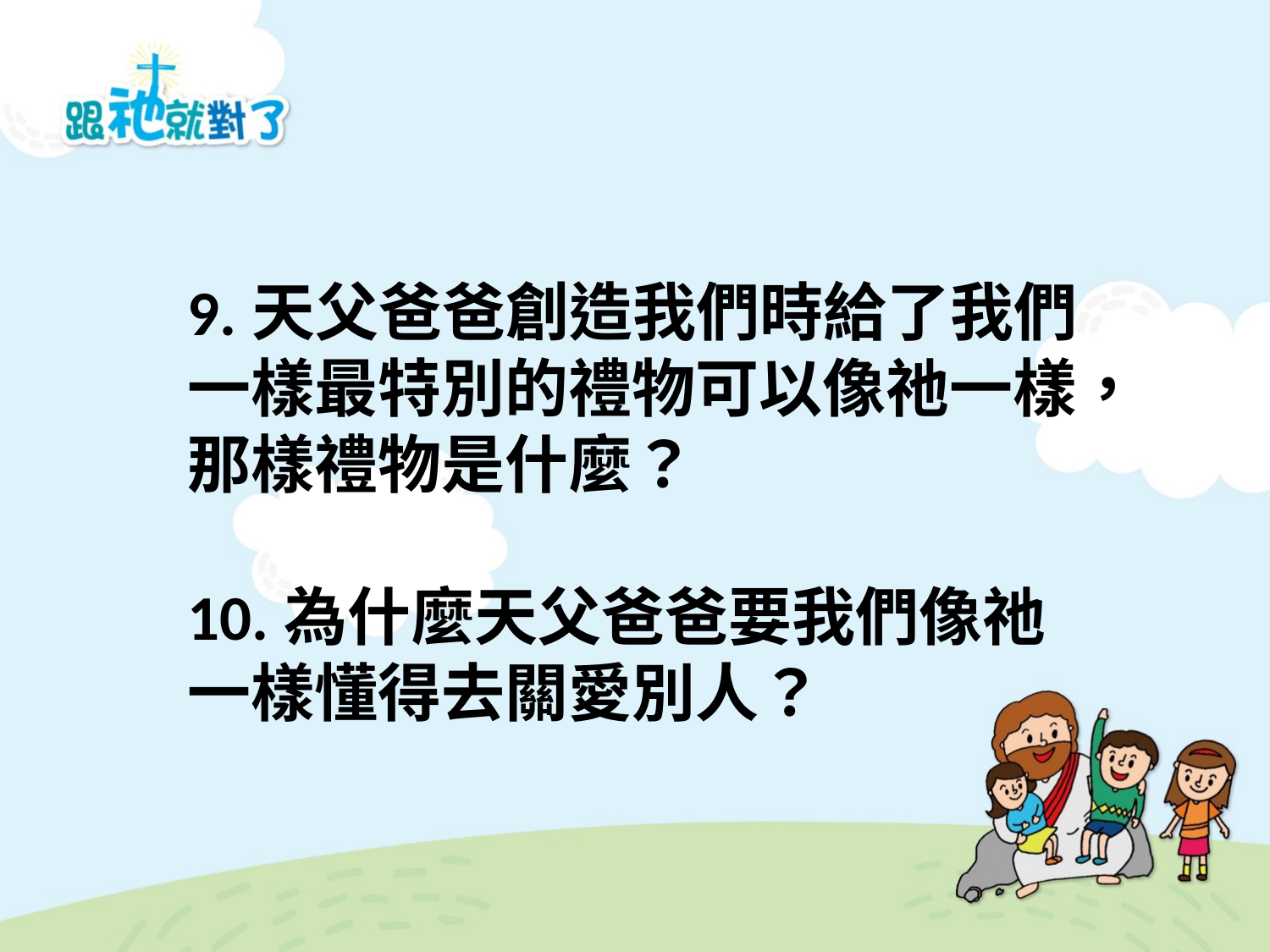

9.天父爸爸創造我們時給了我們一樣最特別的禮物可以像祂一樣，那樣禮物是什麼？

10.為什麼天父爸爸要我們像祂一樣懂得去關愛別人？